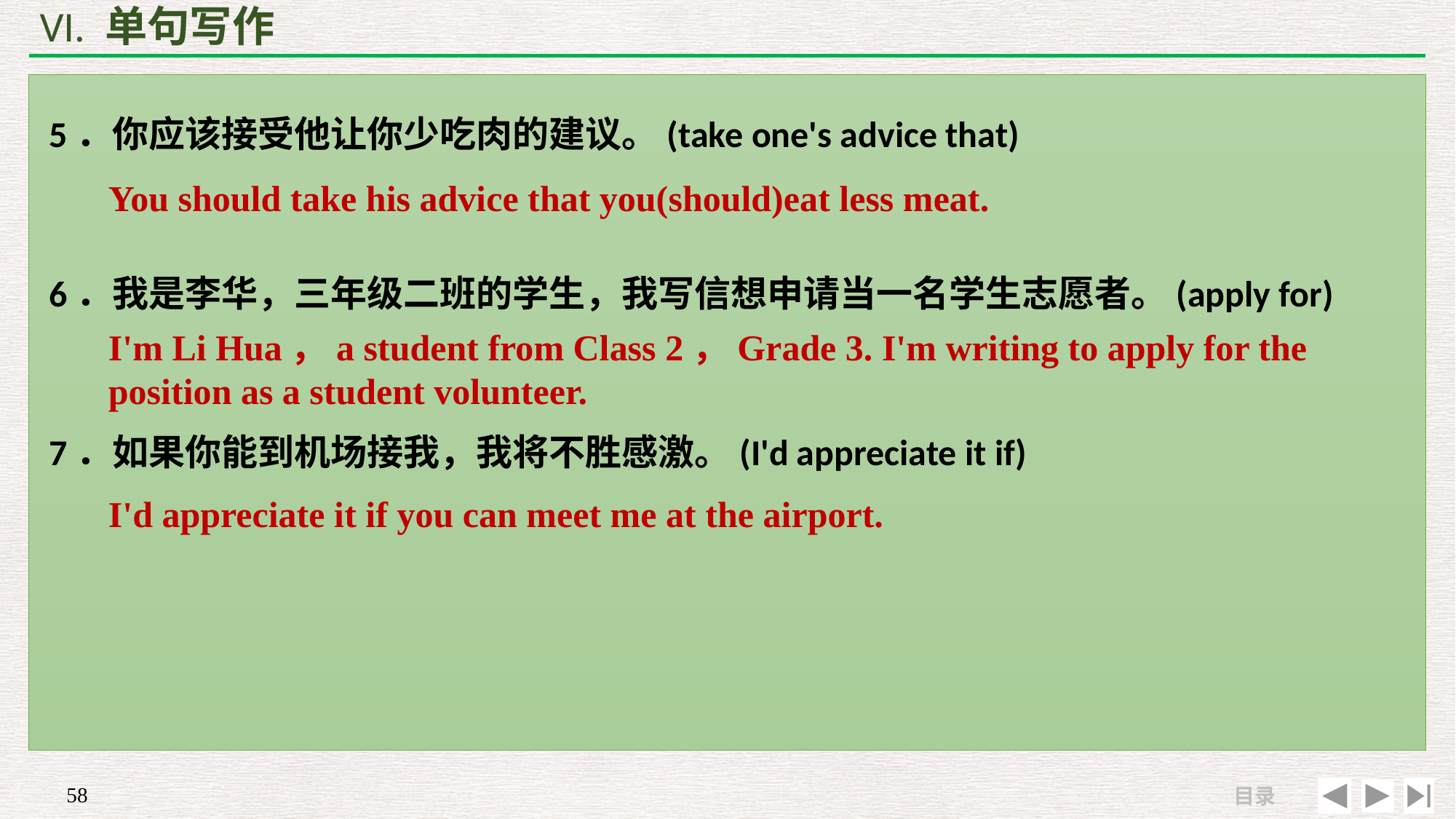

# VI. 单句写作

5．你应该接受他让你少吃肉的建议。(take one's advice that)

6．我是李华，三年级二班的学生，我写信想申请当一名学生志愿者。(apply for)

7．如果你能到机场接我，我将不胜感激。(I'd appreciate it if)
You should take his advice that you(should)eat less meat.
I'm Li Hua，a student from Class 2，Grade 3. I'm writing to apply for the position as a student volunteer.
I'd appreciate it if you can meet me at the airport.